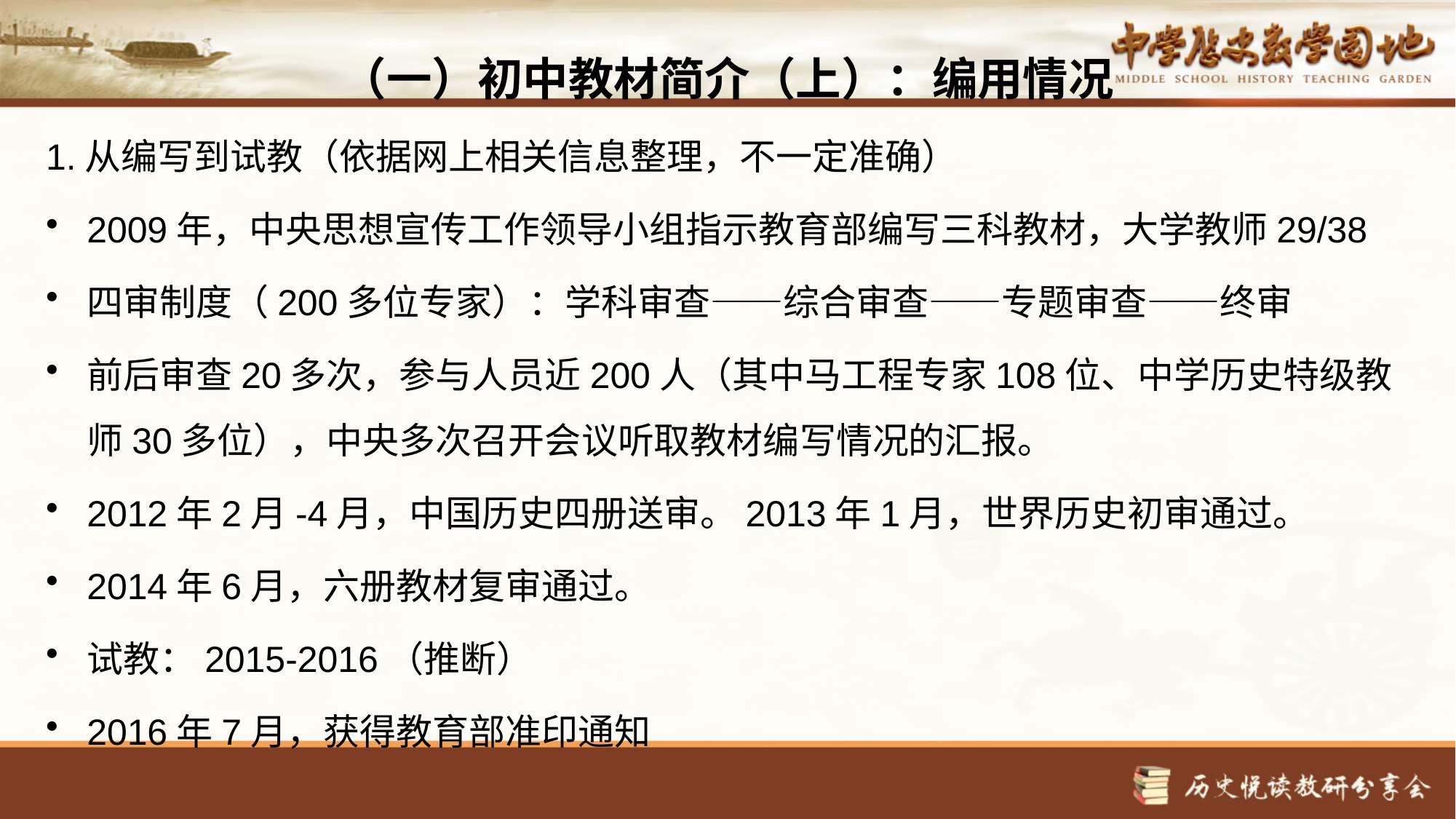

（一）初中教材简介（上）：编用情况
1.从编写到试教（依据网上相关信息整理，不一定准确）
2009年，中央思想宣传工作领导小组指示教育部编写三科教材，大学教师29/38
四审制度（200多位专家）：学科审查——综合审查——专题审查——终审
前后审查20多次，参与人员近200人（其中马工程专家108位、中学历史特级教师30多位），中央多次召开会议听取教材编写情况的汇报。
2012年2月-4月，中国历史四册送审。2013年1月，世界历史初审通过。
2014年6月，六册教材复审通过。
试教：2015-2016（推断）
2016年7月，获得教育部准印通知